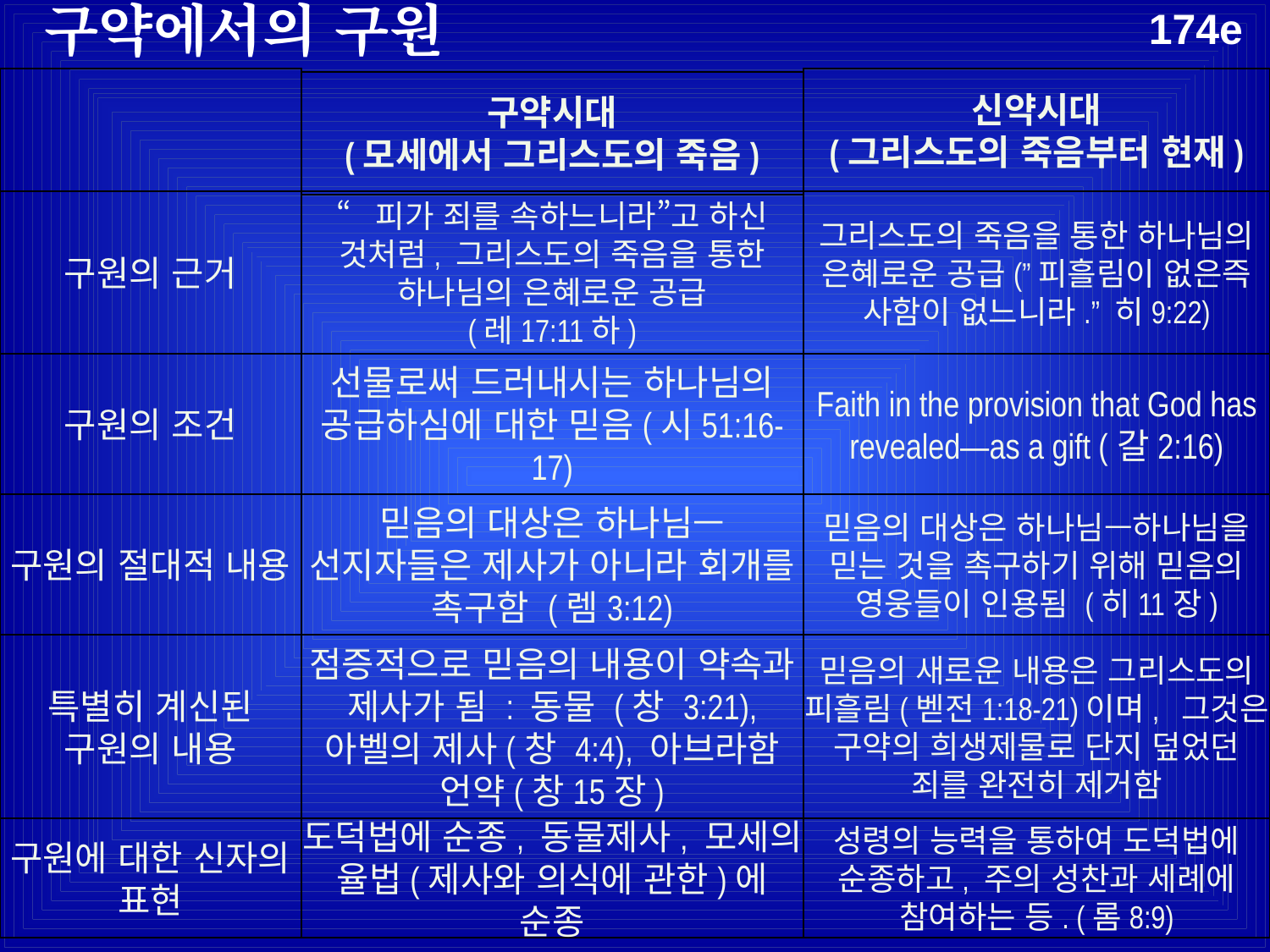

174e
# 구약에서의 구원

신약시대
(그리스도의 죽음부터 현재)
구약시대
(모세에서 그리스도의 죽음)
구원의 근거
“피가 죄를 속하느니라”고 하신 것처럼, 그리스도의 죽음을 통한 하나님의 은혜로운 공급
(레17:11하)
그리스도의 죽음을 통한 하나님의 은혜로운 공급(”피흘림이 없은즉 사함이 없느니라.” 히9:22)
구원의 조건
선물로써 드러내시는 하나님의 공급하심에 대한 믿음(시51:16-17)
Faith in the provision that God has revealed—as a gift (갈2:16)
구원의 절대적 내용
믿음의 대상은 하나님—선지자들은 제사가 아니라 회개를 촉구함 (렘3:12)
믿음의 대상은 하나님—하나님을 믿는 것을 촉구하기 위해 믿음의 영웅들이 인용됨 (히11장)
특별히 계신된 구원의 내용
점증적으로 믿음의 내용이 약속과 제사가 됨 : 동물 (창 3:21), 아벨의 제사(창 4:4), 아브라함 언약(창15장)
믿음의 새로운 내용은 그리스도의 피흘림(벧전1:18-21)이며,  그것은 구약의 희생제물로 단지 덮었던 죄를 완전히 제거함
구원에 대한 신자의 표현
도덕법에 순종, 동물제사, 모세의 율법(제사와 의식에 관한)에 순종
성령의 능력을 통하여 도덕법에 순종하고, 주의 성찬과 세례에 참여하는 등. (롬8:9)